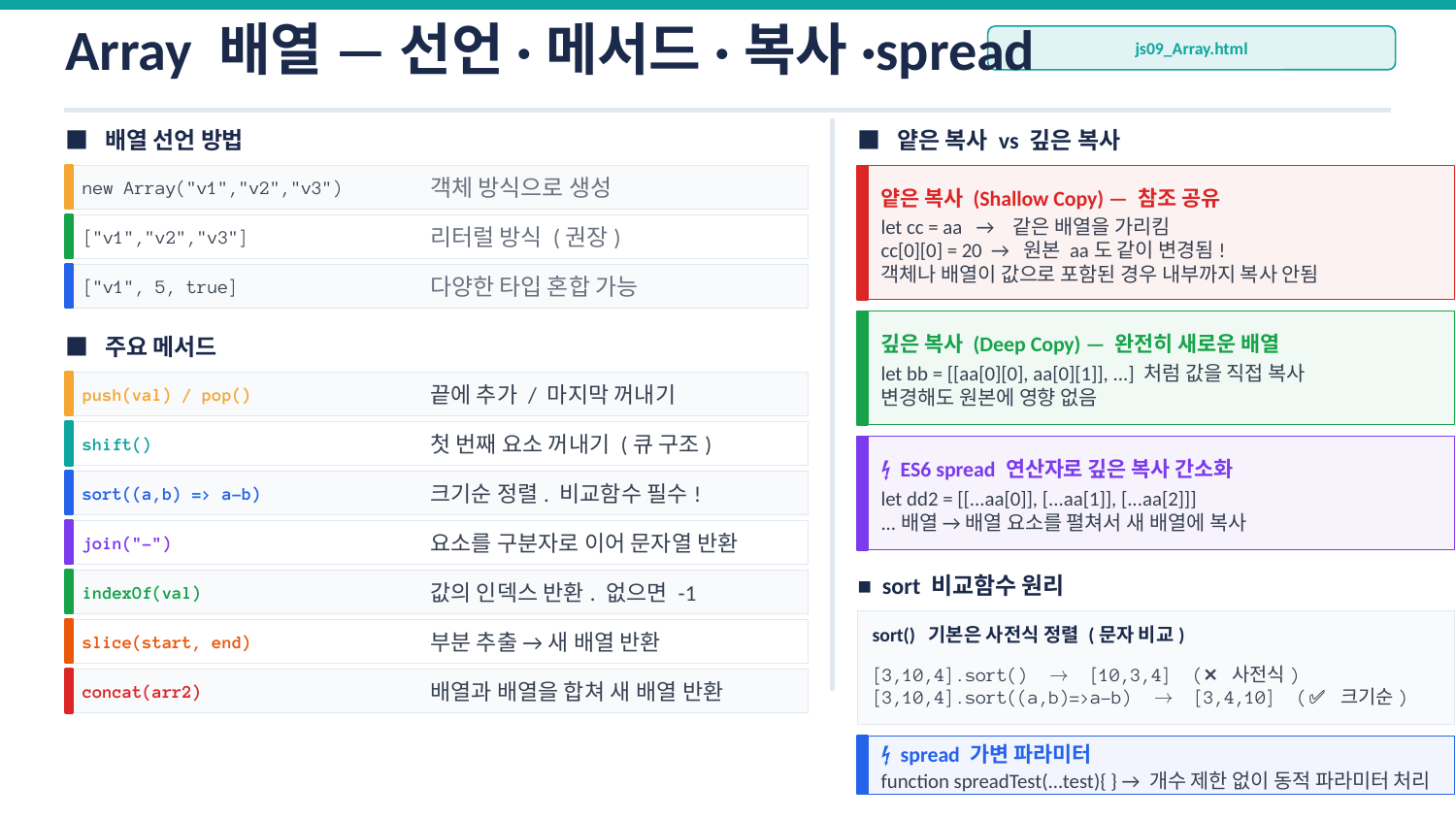

Array 배열 — 선언·메서드·복사·spread

js09_Array.html

■  배열 선언 방법

■  얕은 복사 vs 깊은 복사
객체 방식으로 생성

new Array("v1","v2","v3")

얕은 복사 (Shallow Copy) — 참조 공유

["v1","v2","v3"]
리터럴 방식 (권장)
let cc = aa   →   같은 배열을 가리킴
cc[0][0] = 20  →  원본 aa도 같이 변경됨!
객체나 배열이 값으로 포함된 경우 내부까지 복사 안됨

["v1", 5, true]
다양한 타입 혼합 가능

깊은 복사 (Deep Copy) — 완전히 새로운 배열
■  주요 메서드
let bb = [[aa[0][0], aa[0][1]], ...] 처럼 값을 직접 복사
변경해도 원본에 영향 없음
끝에 추가 / 마지막 꺼내기

push(val) / pop()
첫 번째 요소 꺼내기 (큐 구조)

shift()

⚡  ES6 spread 연산자로 깊은 복사 간소화
크기순 정렬. 비교함수 필수!

sort((a,b) => a-b)
let dd2 = [[...aa[0]], [...aa[1]], [...aa[2]]]
...배열 → 배열 요소를 펼쳐서 새 배열에 복사
요소를 구분자로 이어 문자열 반환

join("-")
■  sort 비교함수 원리
값의 인덱스 반환. 없으면 -1

indexOf(val)

sort()  기본은 사전식 정렬 (문자 비교)
부분 추출 → 새 배열 반환

slice(start, end)
[3,10,4].sort()  →  [10,3,4]  (❌ 사전식)
[3,10,4].sort((a,b)=>a-b)  →  [3,4,10]  (✅ 크기순)
배열과 배열을 합쳐 새 배열 반환

concat(arr2)
⚡  spread 가변 파라미터

function spreadTest(...test){ } → 개수 제한 없이 동적 파라미터 처리